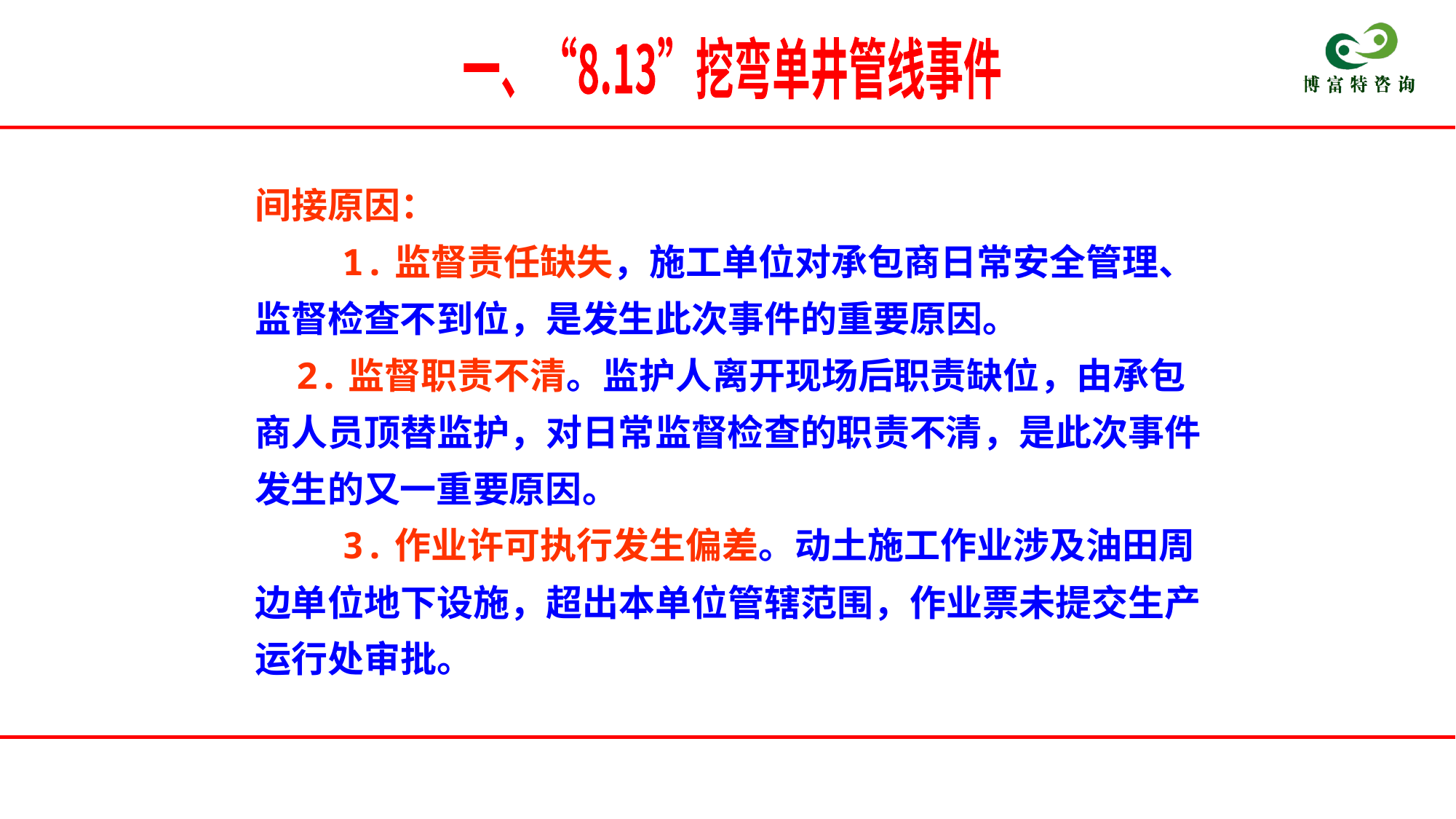

一、“8.13”挖弯单井管线事件
间接原因：
    1.监督责任缺失，施工单位对承包商日常安全管理、监督检查不到位，是发生此次事件的重要原因。
    2.监督职责不清。监护人离开现场后职责缺位，由承包商人员顶替监护，对日常监督检查的职责不清，是此次事件发生的又一重要原因。
    3.作业许可执行发生偏差。动土施工作业涉及油田周边单位地下设施，超出本单位管辖范围，作业票未提交生产运行处审批。